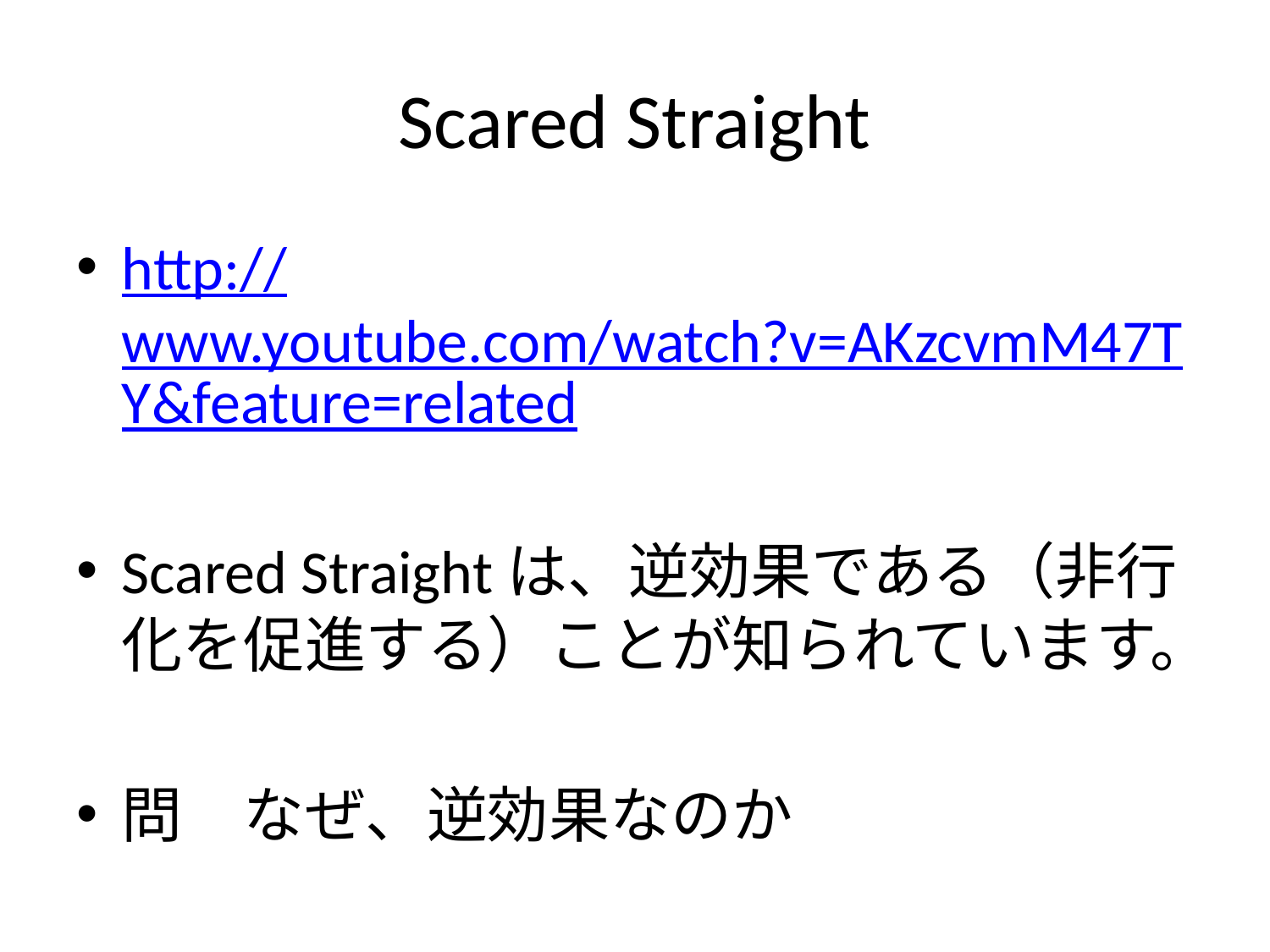

# Scared Straight
http://www.youtube.com/watch?v=AKzcvmM47TY&feature=related

Scared Straightは、逆効果である（非行化を促進する）ことが知られています。

問　なぜ、逆効果なのか